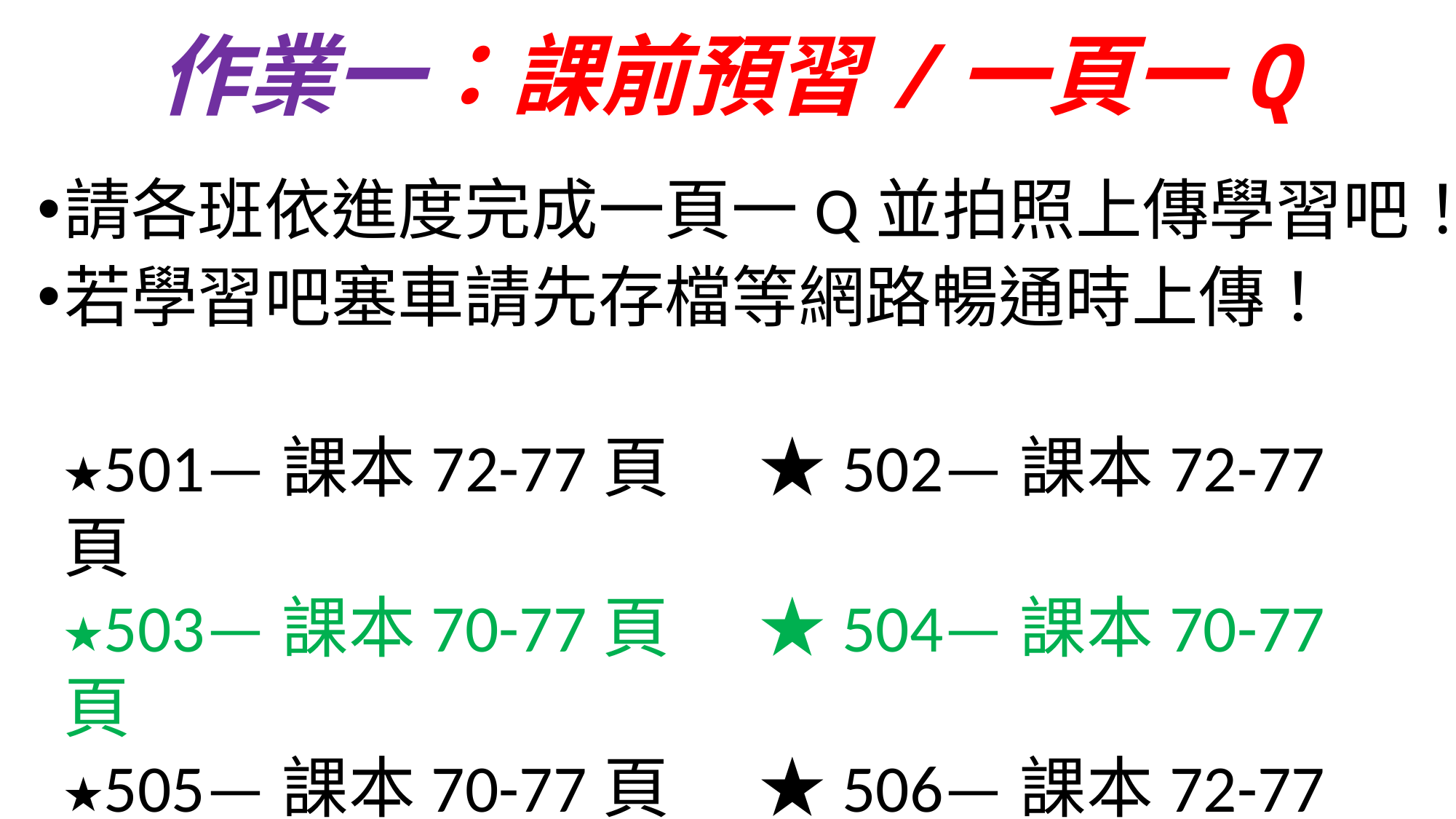

# 作業一：課前預習/一頁一Q
請各班依進度完成一頁一Q並拍照上傳學習吧！
若學習吧塞車請先存檔等網路暢通時上傳！

★501—課本72-77頁      ★502—課本72-77頁
★503—課本70-77頁      ★504—課本70-77頁
★505—課本70-77頁      ★506—課本72-77頁
★507—課本74-77頁